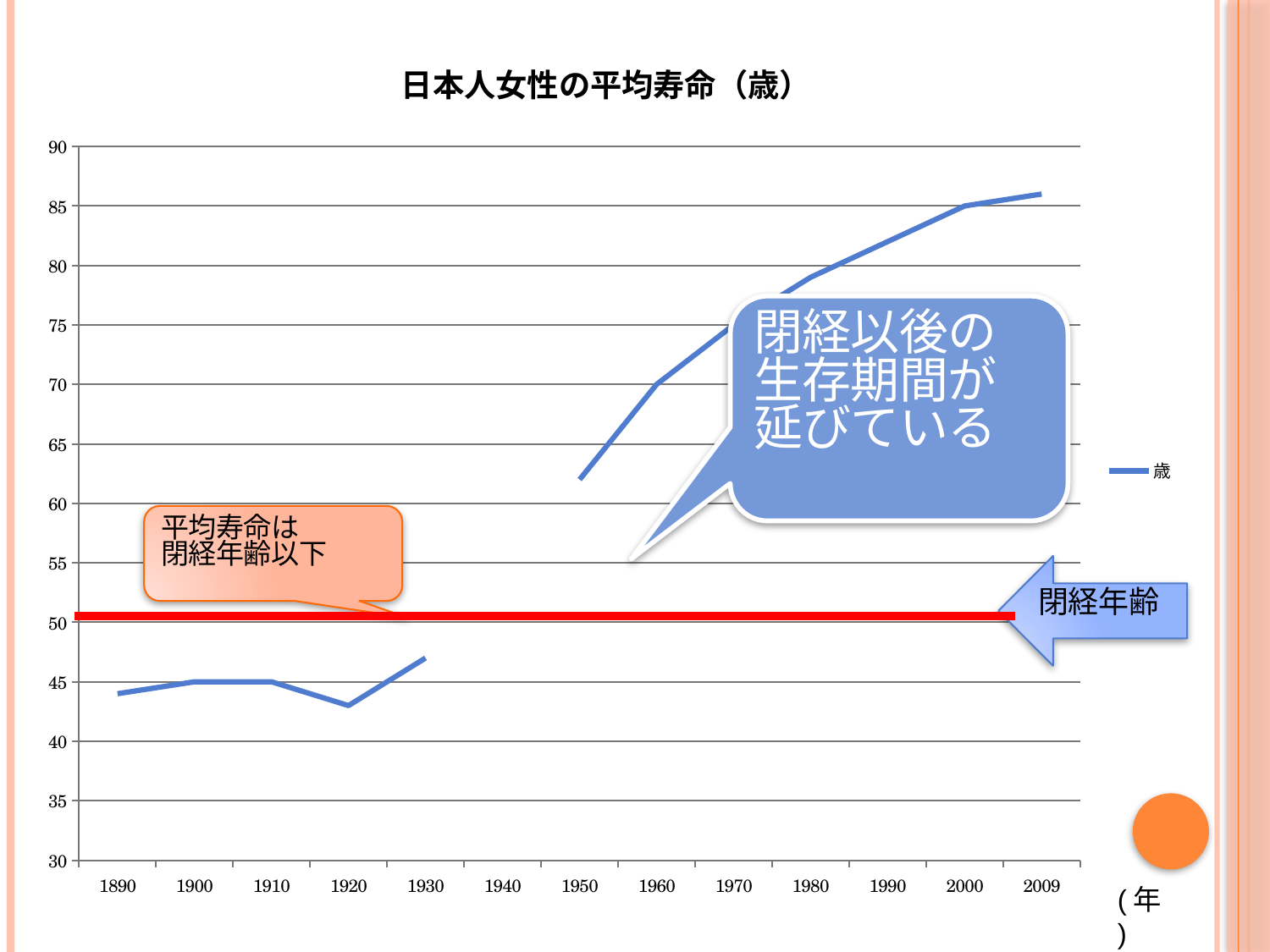

### Chart: 日本人女性の平均寿命（歳）

| Category | 歳 |
|---|---|
| 1890 | 44.0 |
| 1900 | 45.0 |
| 1910 | 45.0 |
| 1920 | 43.0 |
| 1930 | 47.0 |
| 1940 | None |
| 1950 | 62.0 |
| 1960 | 70.0 |
| 1970 | 75.0 |
| 1980 | 79.0 |
| 1990 | 82.0 |
| 2000 | 85.0 |
| 2009 | 86.0 |
(年)